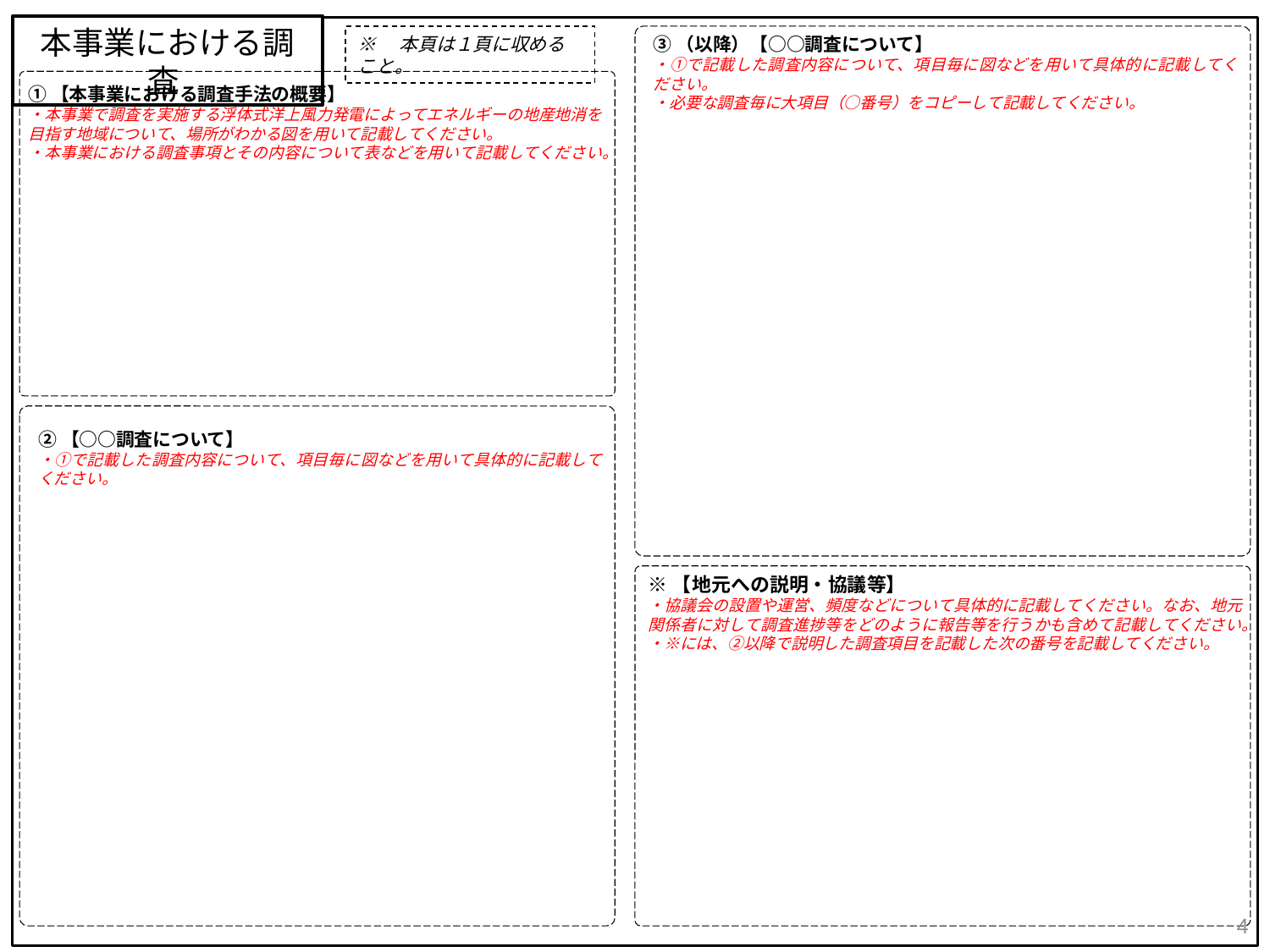

本事業における調査

※　本頁は１頁に収めること。

③（以降）【○○調査について】
・①で記載した調査内容について、項目毎に図などを用いて具体的に記載してください。
・必要な調査毎に大項目（○番号）をコピーして記載してください。

①【本事業における調査手法の概要】
・本事業で調査を実施する浮体式洋上風力発電によってエネルギーの地産地消を目指す地域について、場所がわかる図を用いて記載してください。
・本事業における調査事項とその内容について表などを用いて記載してください。

②【○○調査について】
・①で記載した調査内容について、項目毎に図などを用いて具体的に記載してください。
※【地元への説明・協議等】
・協議会の設置や運営、頻度などについて具体的に記載してください。なお、地元関係者に対して調査進捗等をどのように報告等を行うかも含めて記載してください。
・※には、②以降で説明した調査項目を記載した次の番号を記載してください。

4